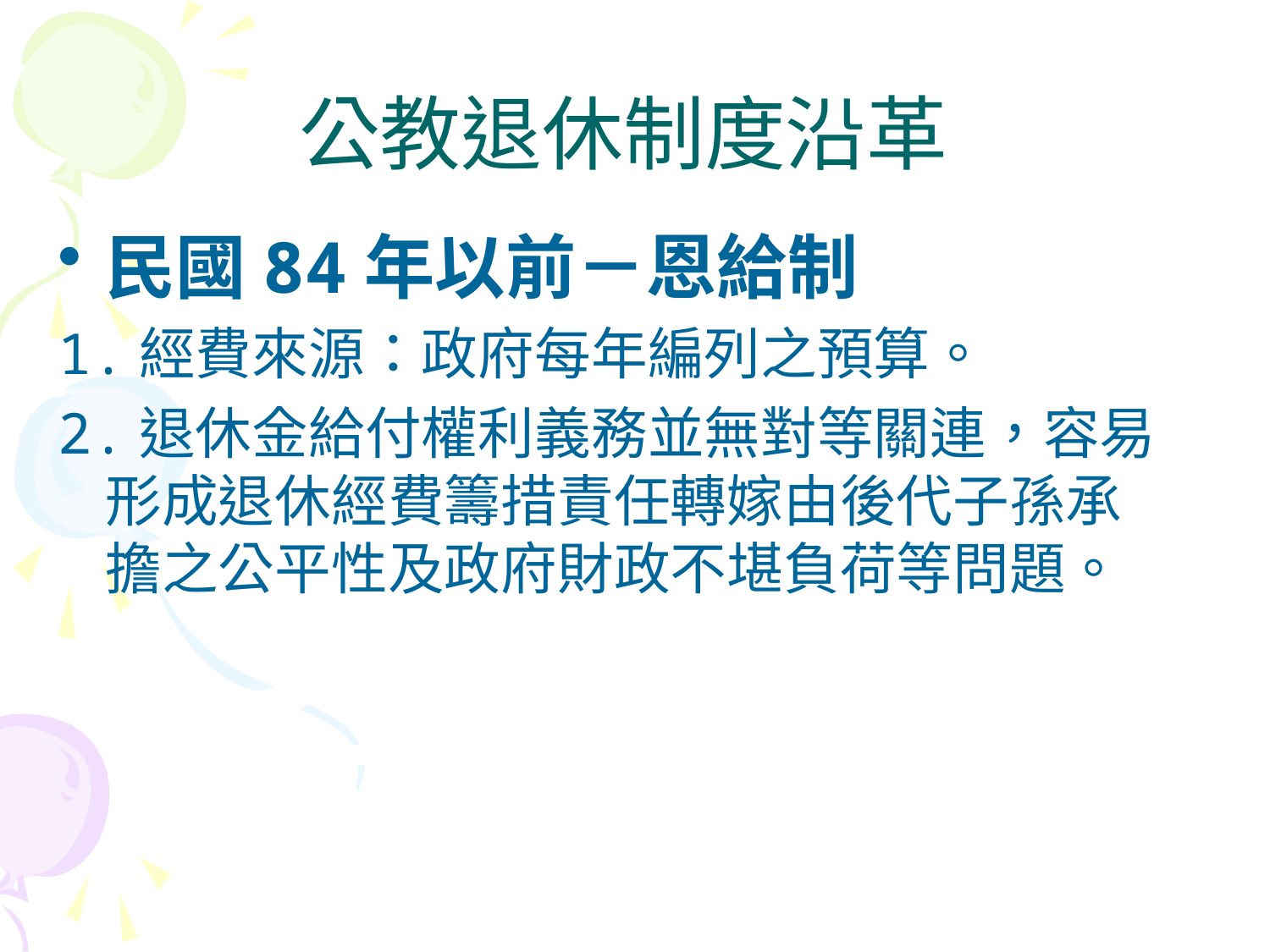

公教退休制度沿革
民國84年以前－恩給制
1.經費來源：政府每年編列之預算。
2.退休金給付權利義務並無對等關連，容易形成退休經費籌措責任轉嫁由後代子孫承擔之公平性及政府財政不堪負荷等問題。